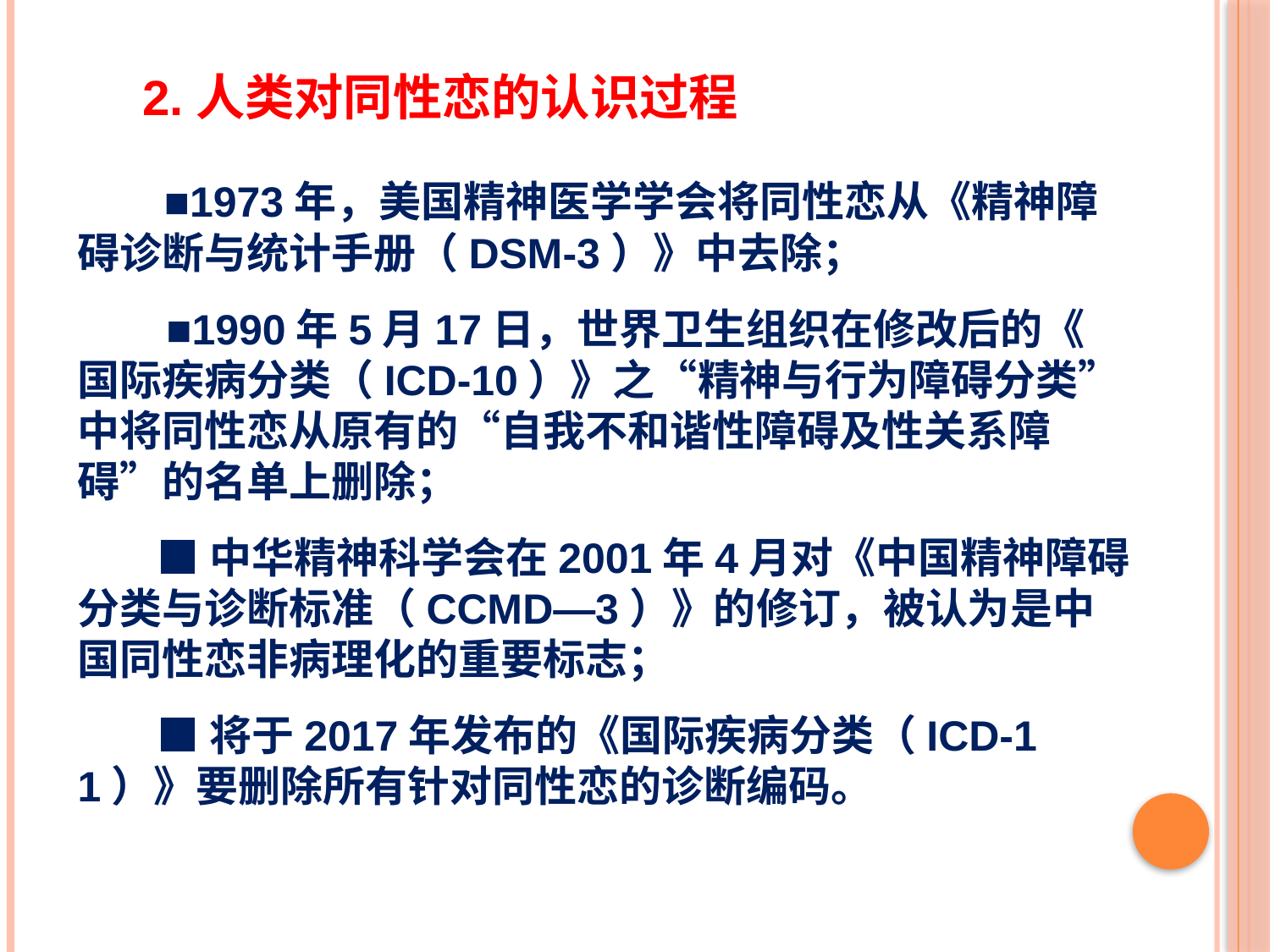

2.人类对同性恋的认识过程

    ■1973年，美国精神医学学会将同性恋从《精神障碍诊断与统计手册（DSM-3）》中去除；

    ■1990年5月17日，世界卫生组织在修改后的《 国际疾病分类（ICD-10）》之“精神与行为障碍分类”中将同性恋从原有的“自我不和谐性障碍及性关系障碍”的名单上删除；

    ■中华精神科学会在2001年4月对《中国精神障碍分类与诊断标准（CCMD—3）》的修订，被认为是中国同性恋非病理化的重要标志；

    ■将于2017年发布的《国际疾病分类（ICD-11）》要删除所有针对同性恋的诊断编码。